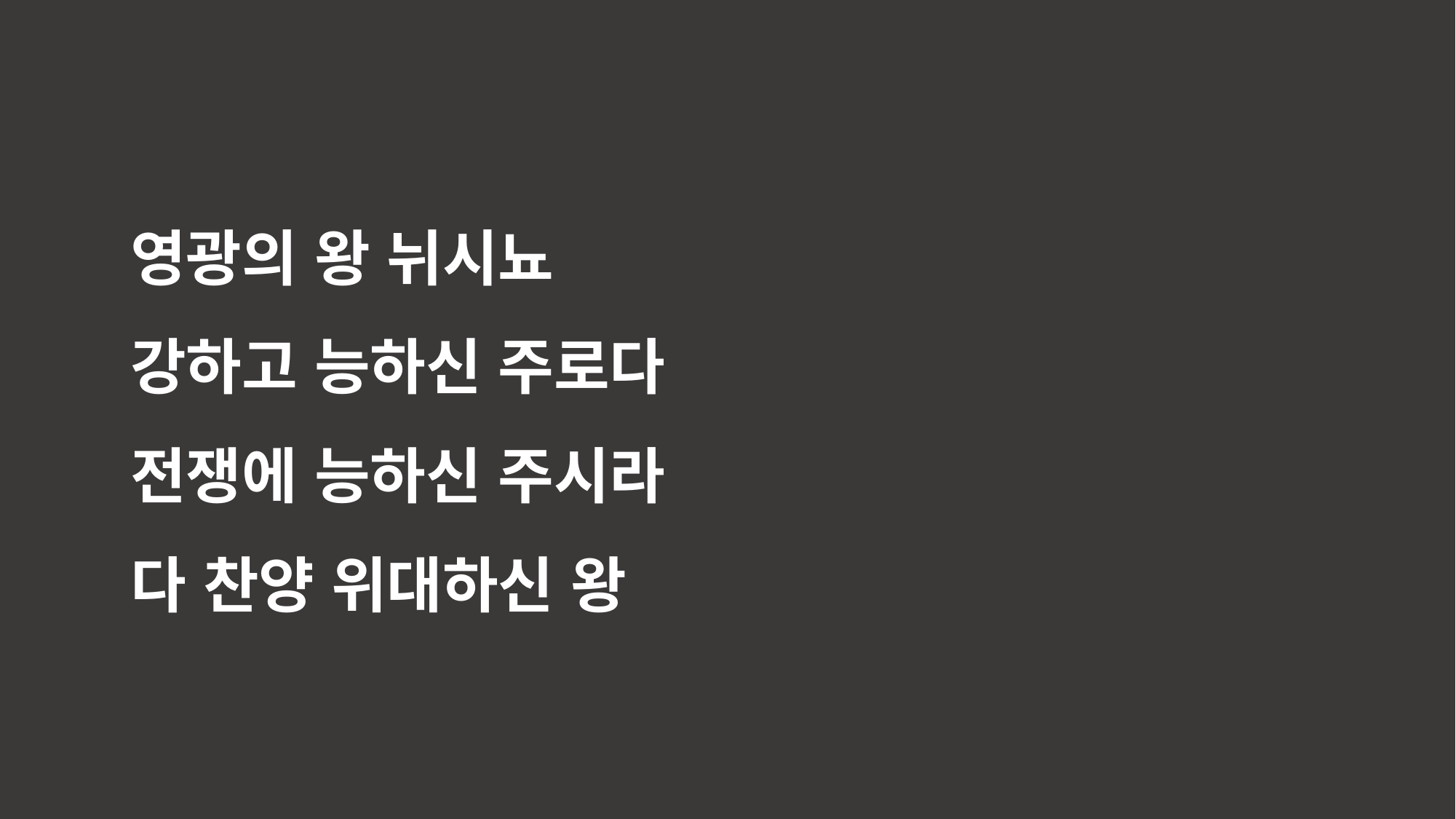

영광의 왕 뉘시뇨
강하고 능하신 주로다
전쟁에 능하신 주시라
다 찬양 위대하신 왕